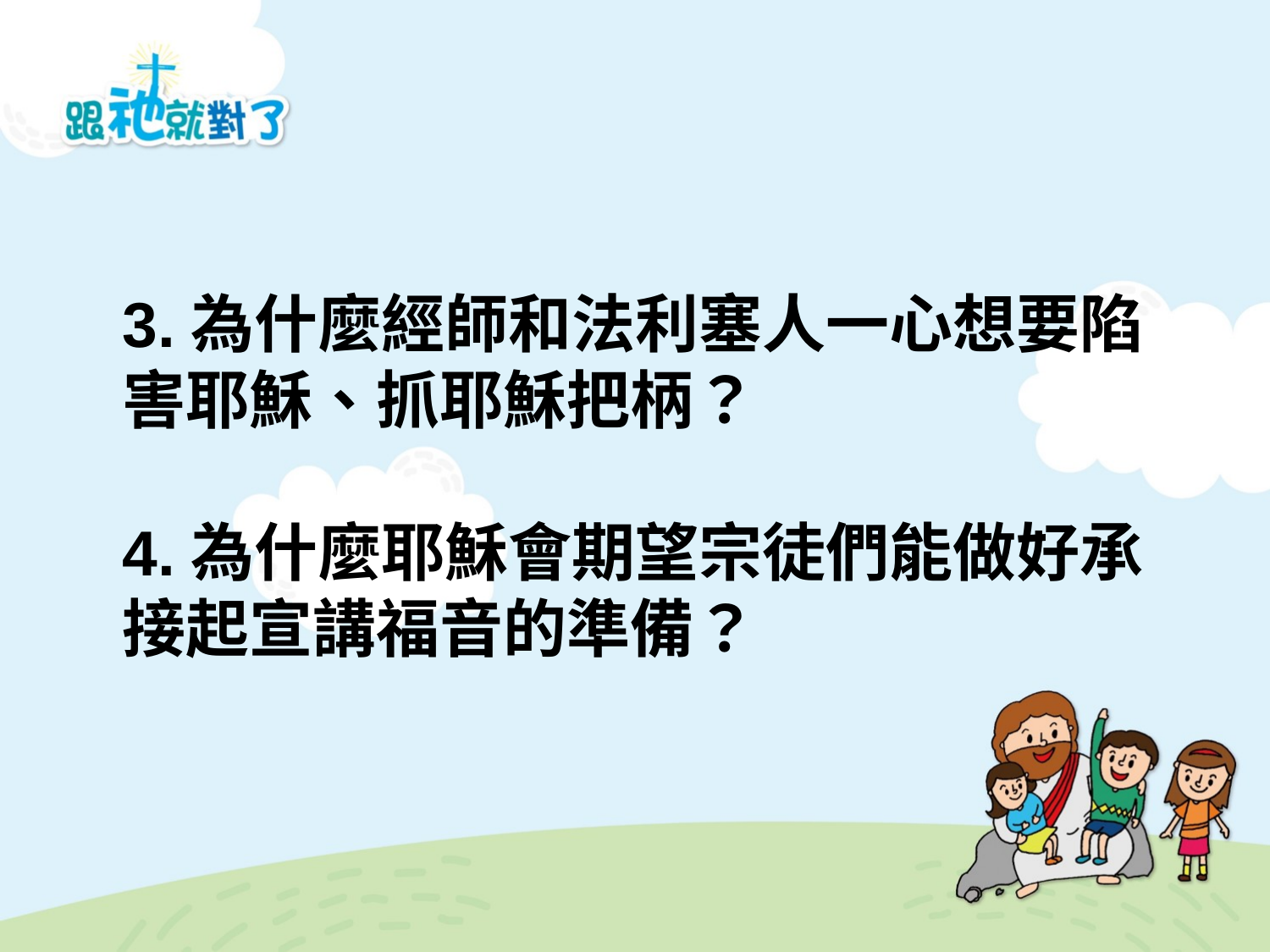

3.為什麼經師和法利塞人一心想要陷害耶穌、抓耶穌把柄？

4.為什麼耶穌會期望宗徒們能做好承接起宣講福音的準備？